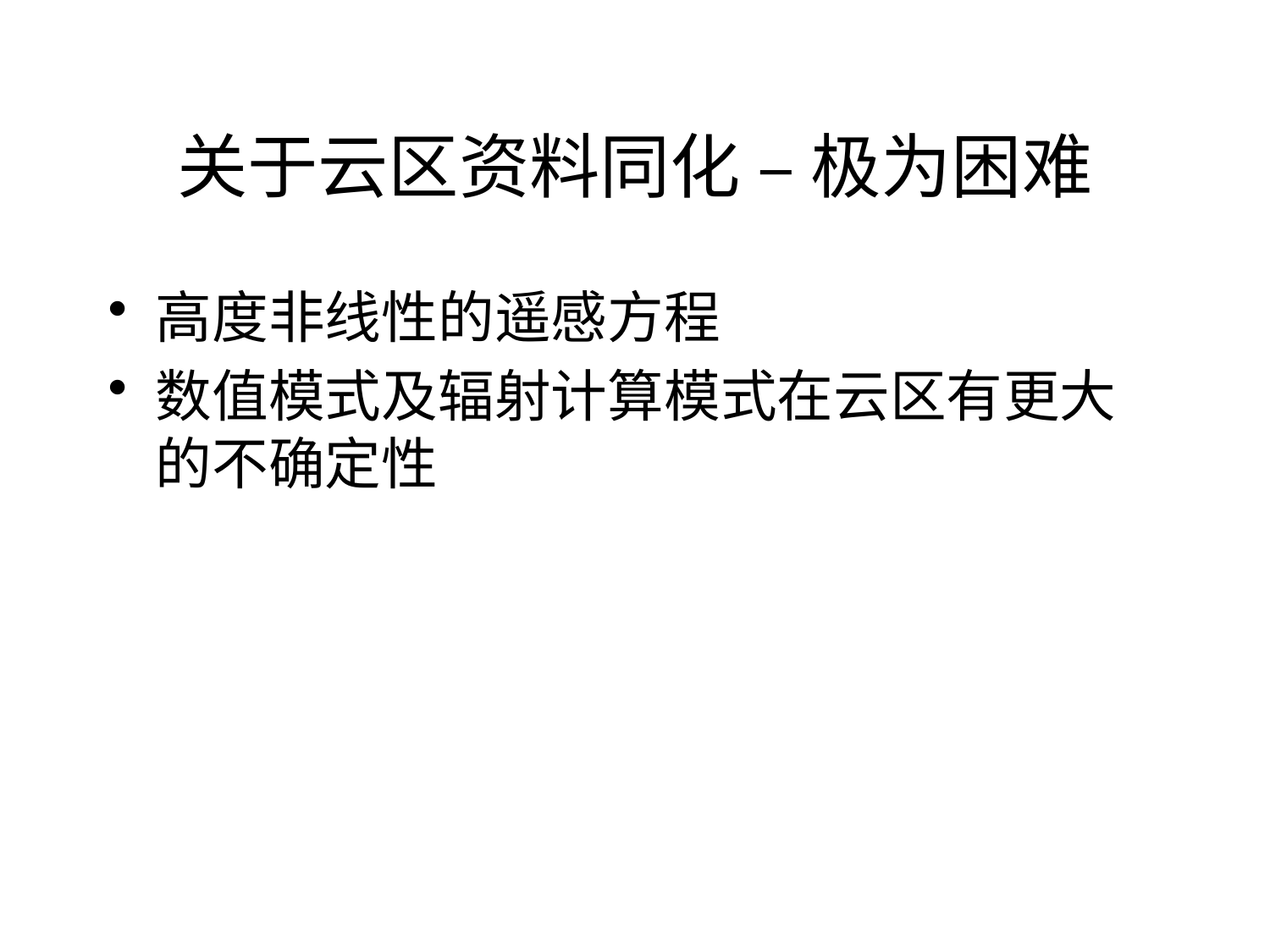

# 关于云区资料同化 – 极为困难
高度非线性的遥感方程
数值模式及辐射计算模式在云区有更大的不确定性